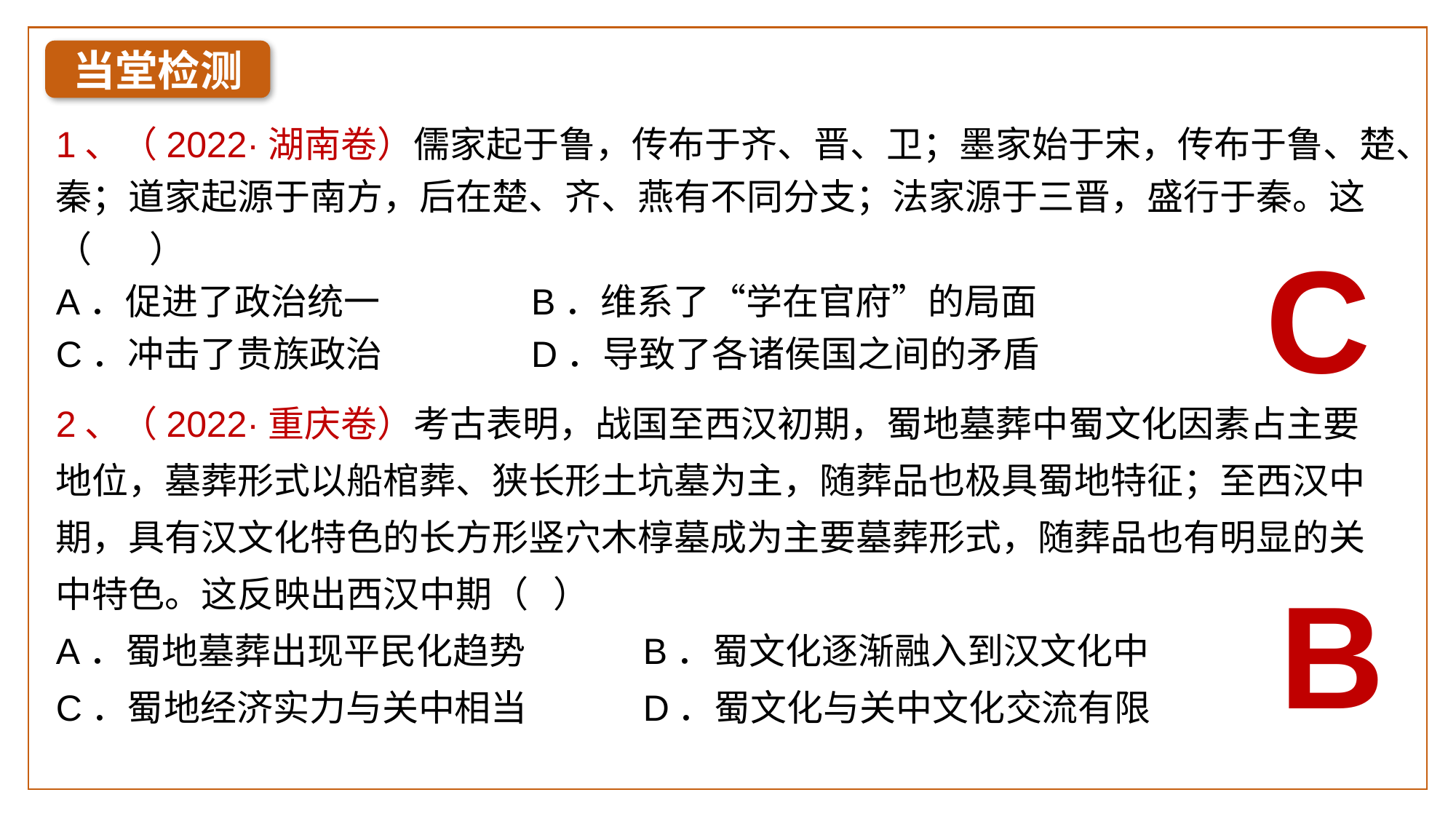

当堂检测
1、（2022·湖南卷）儒家起于鲁，传布于齐、晋、卫；墨家始于宋，传布于鲁、楚、秦；道家起源于南方，后在楚、齐、燕有不同分支；法家源于三晋，盛行于秦。这（       ）
A．促进了政治统一	                 B．维系了“学在官府”的局面
C．冲击了贵族政治	                 D．导致了各诸侯国之间的矛盾
C
2、（2022·重庆卷）考古表明，战国至西汉初期，蜀地墓葬中蜀文化因素占主要地位，墓葬形式以船棺葬、狭长形土坑墓为主，随葬品也极具蜀地特征；至西汉中期，具有汉文化特色的长方形竖穴木椁墓成为主要墓葬形式，随葬品也有明显的关中特色。这反映出西汉中期（   ）
A．蜀地墓葬出现平民化趋势	    B．蜀文化逐渐融入到汉文化中
C．蜀地经济实力与关中相当	    D．蜀文化与关中文化交流有限
B